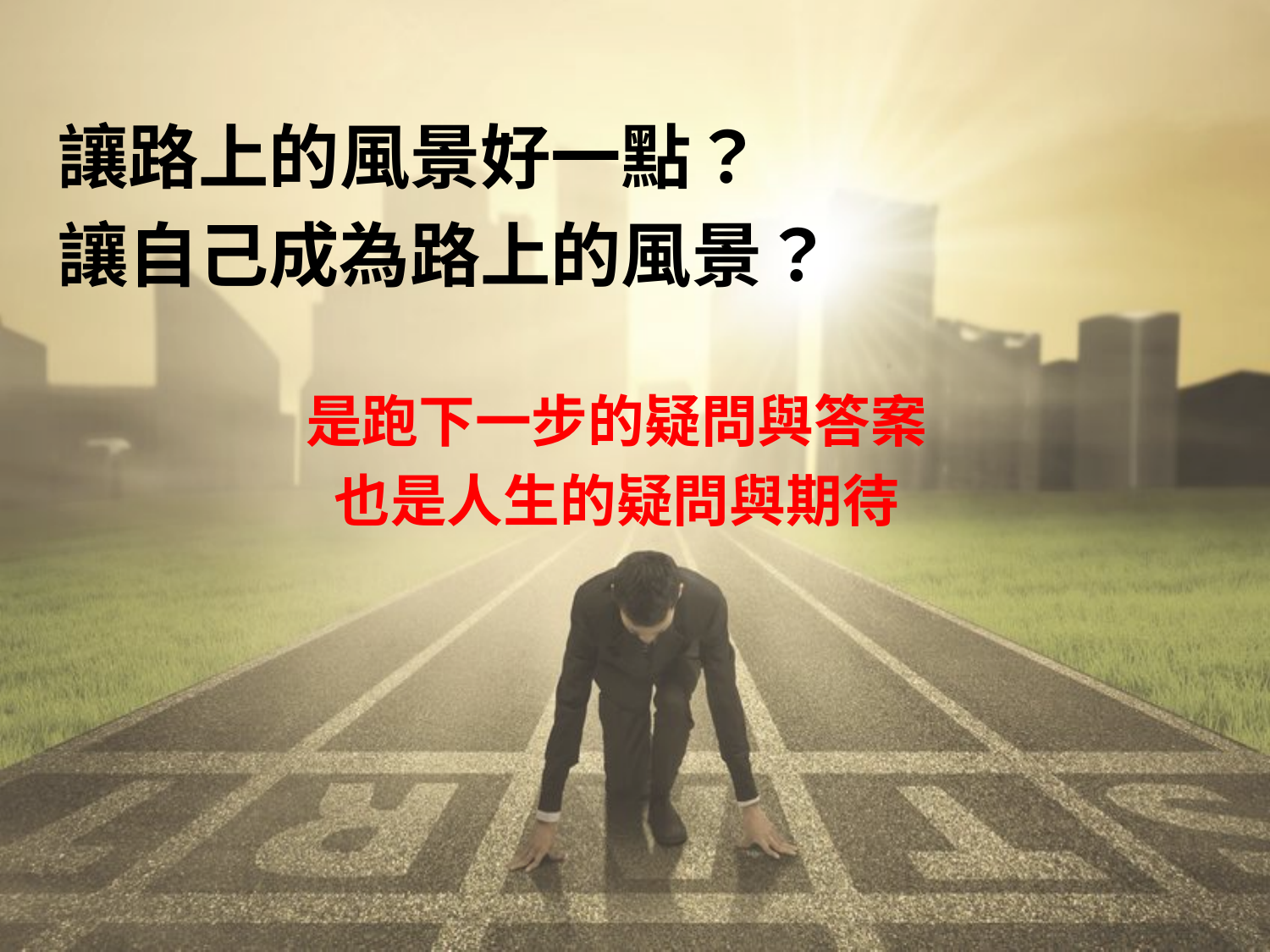

讓路上的風景好一點？
讓自己成為路上的風景？

是跑下一步的疑問與答案
也是人生的疑問與期待